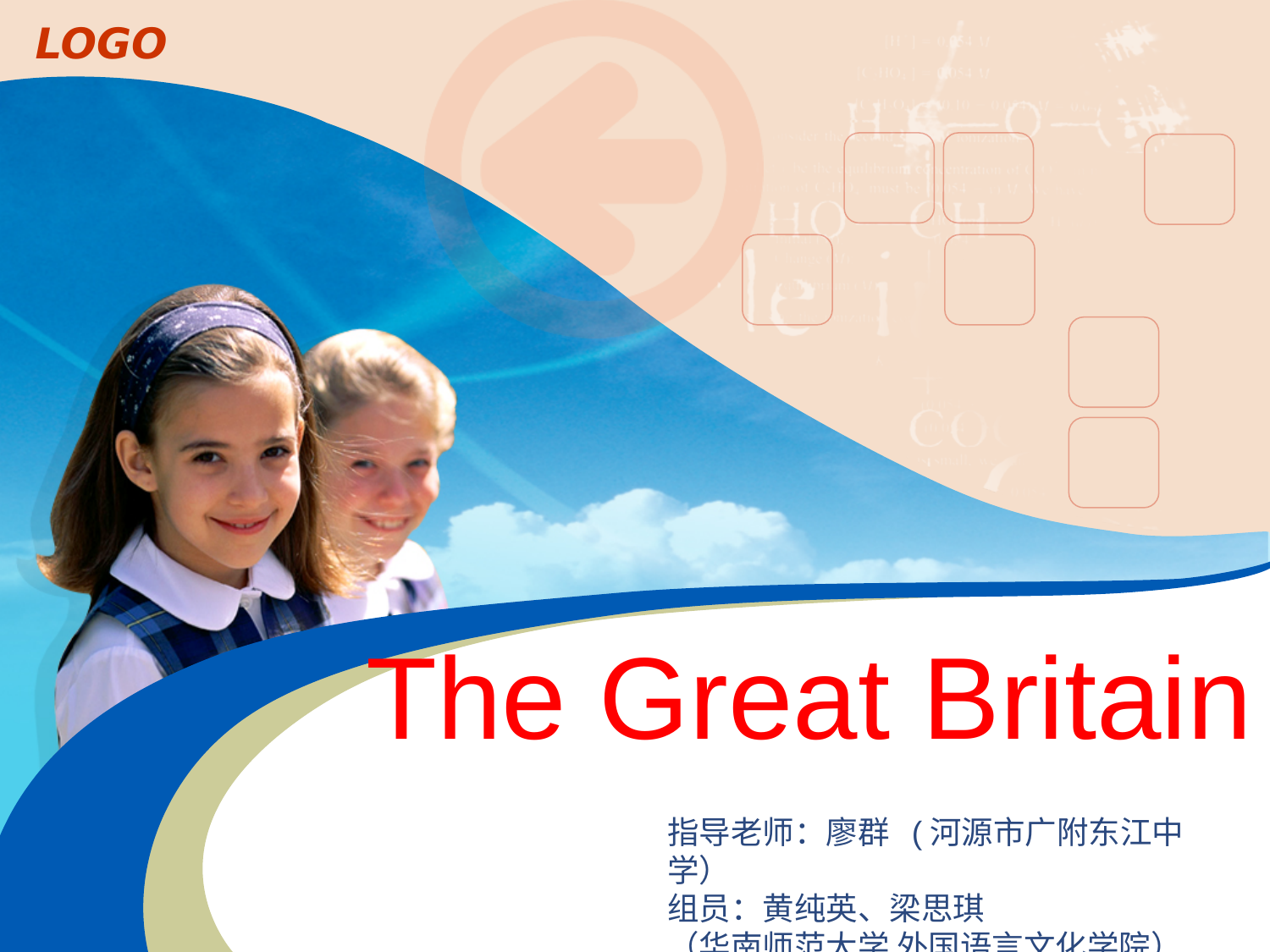

# The Great Britain
指导老师：廖群  (河源市广附东江中学）
组员：黄纯英、梁思琪
（华南师范大学 外国语言文化学院）